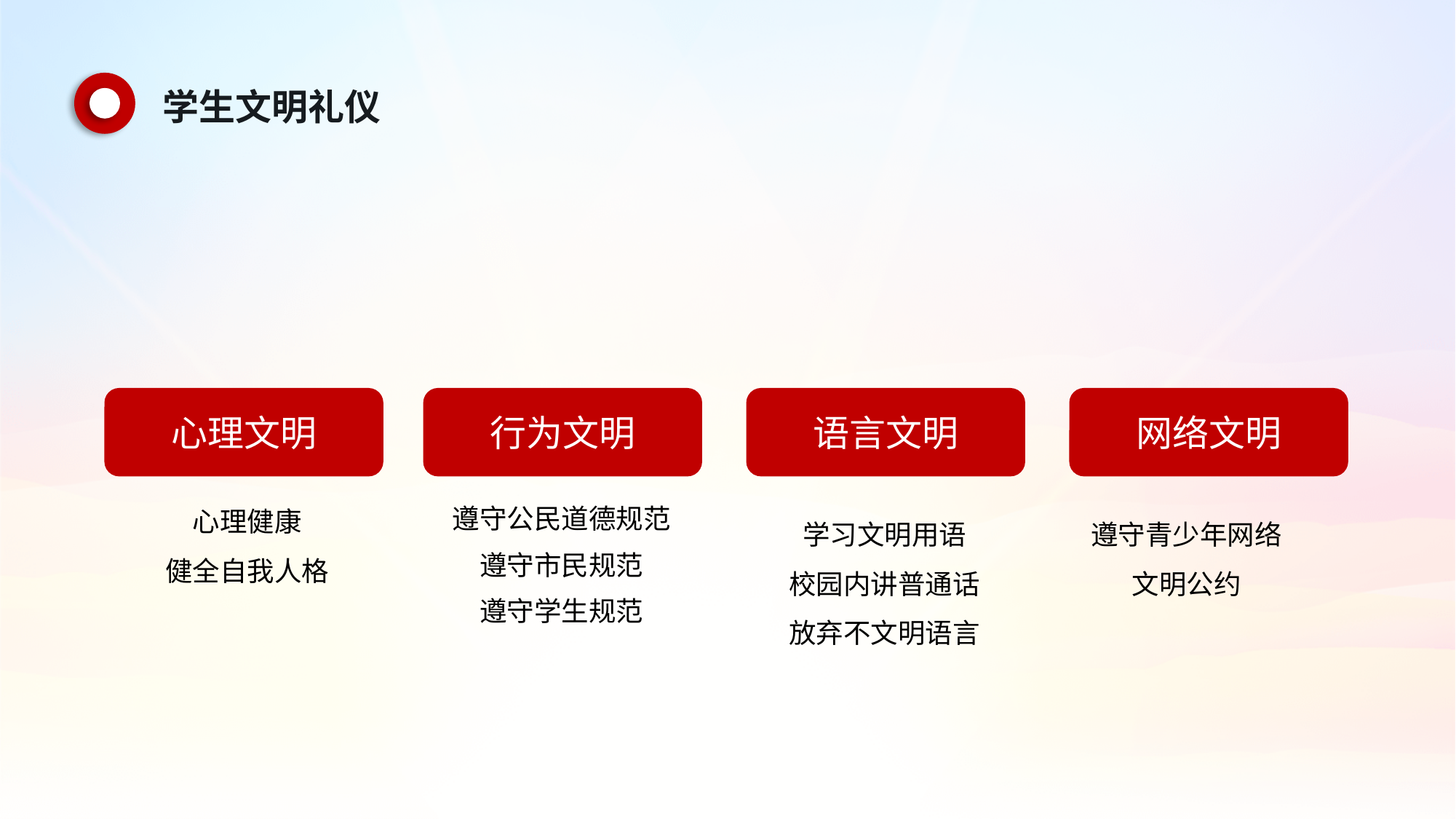

学生文明礼仪

心理文明
行为文明
语言文明
网络文明
心理健康
健全自我人格
遵守青少年网络文明公约
遵守公民道德规范
遵守市民规范
遵守学生规范
学习文明用语
校园内讲普通话
放弃不文明语言